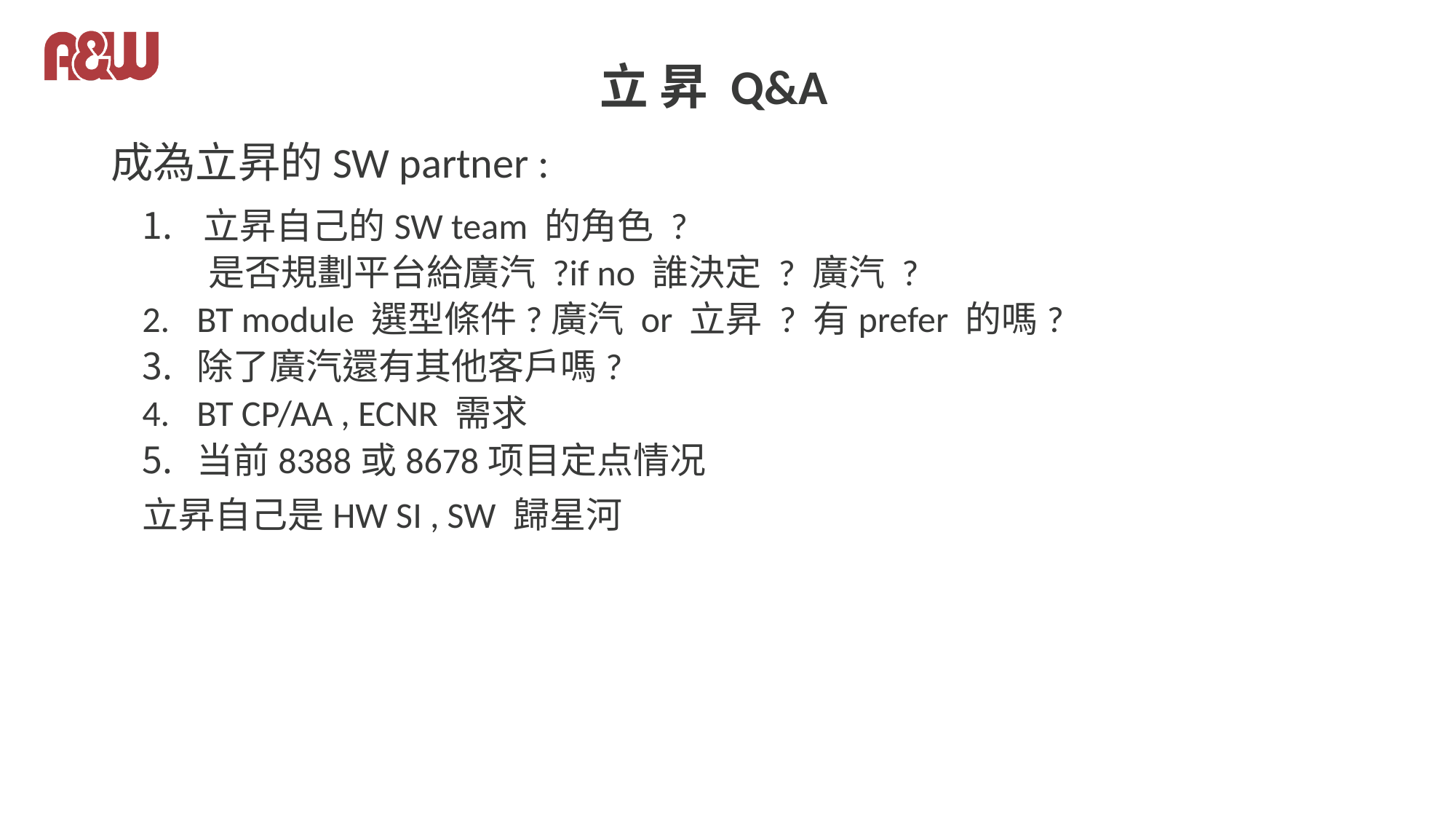

# 立 昇 Q&A
成為立昇的SW partner :
立昇自己的SW team 的角色 ?
       是否規劃平台給廣汽 ?if no 誰決定 ? 廣汽 ?
BT module 選型條件?廣汽 or 立昇 ? 有prefer 的嗎?
除了廣汽還有其他客戶嗎?
BT CP/AA , ECNR 需求
当前8388或8678项目定点情况

立昇自己是HW SI , SW 歸星河